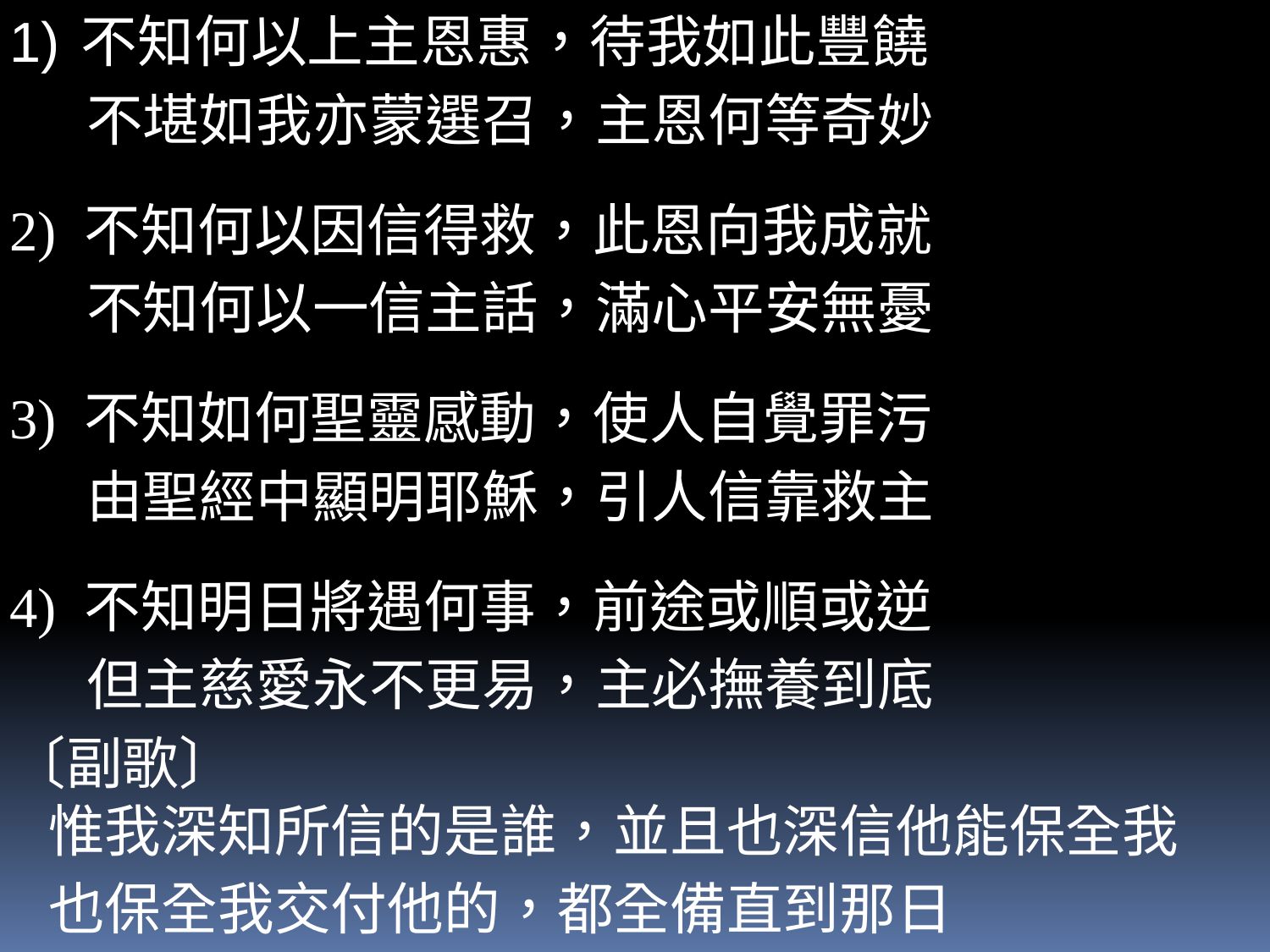

不知何以上主恩惠，待我如此豐饒
     不堪如我亦蒙選召，主恩何等奇妙

2) 不知何以因信得救，此恩向我成就
     不知何以一信主話，滿心平安無憂

3) 不知如何聖靈感動，使人自覺罪污
     由聖經中顯明耶穌，引人信靠救主

4) 不知明日將遇何事，前途或順或逆
     但主慈愛永不更易，主必撫養到底
〔副歌〕
  惟我深知所信的是誰，並且也深信他能保全我
  也保全我交付他的，都全備直到那日